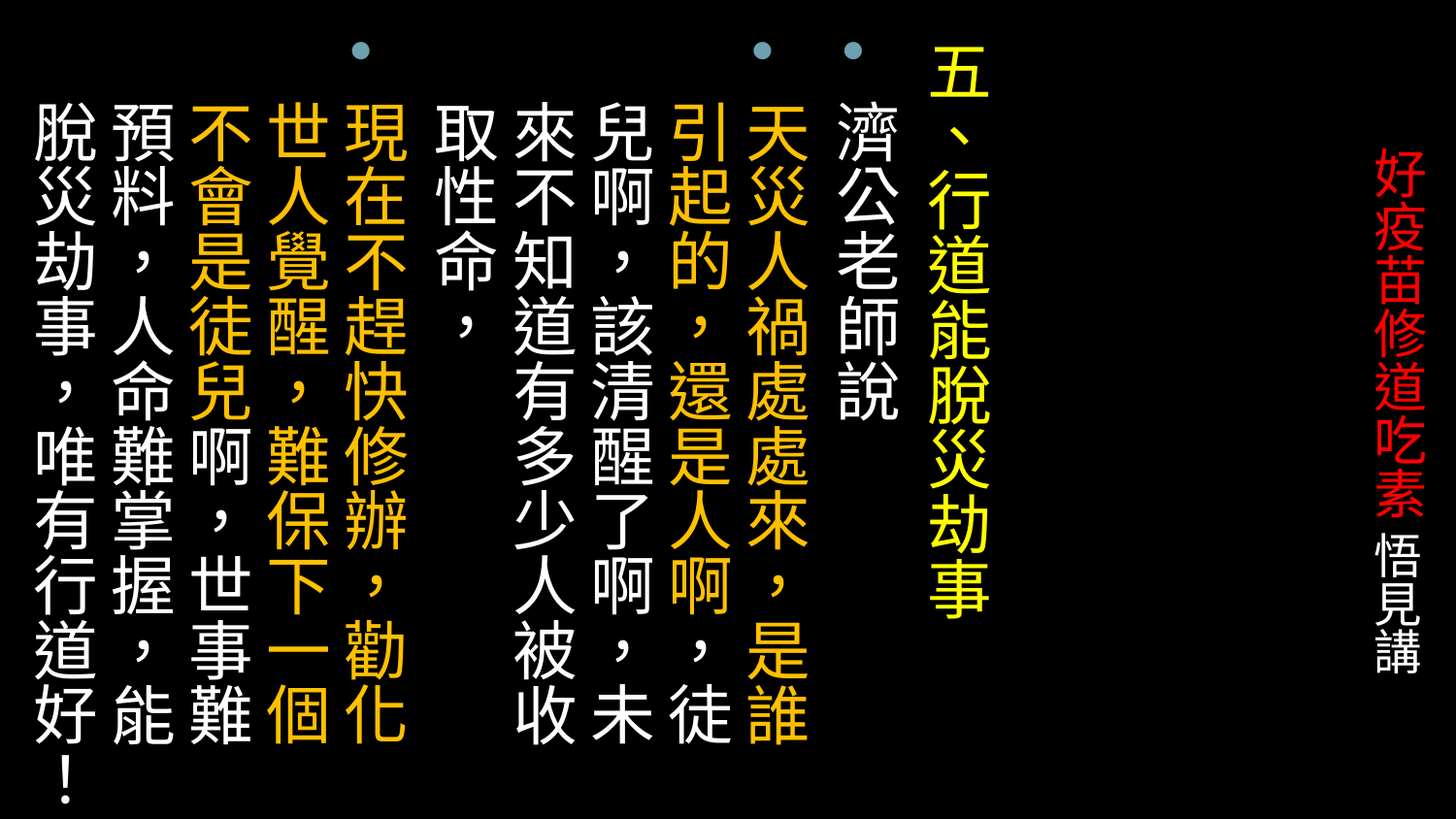

五、行道能脫災劫事
濟公老師說
天災人禍處處來，是誰引起的，還是人啊，徒兒啊，該清醒了啊，未來不知道有多少人被收取性命，
現在不趕快修辦，勸化世人覺醒，難保下一個不會是徒兒啊，世事難預料，人命難掌握，能脫災劫事，唯有行道好！
# 好疫苗修道吃素 悟見講